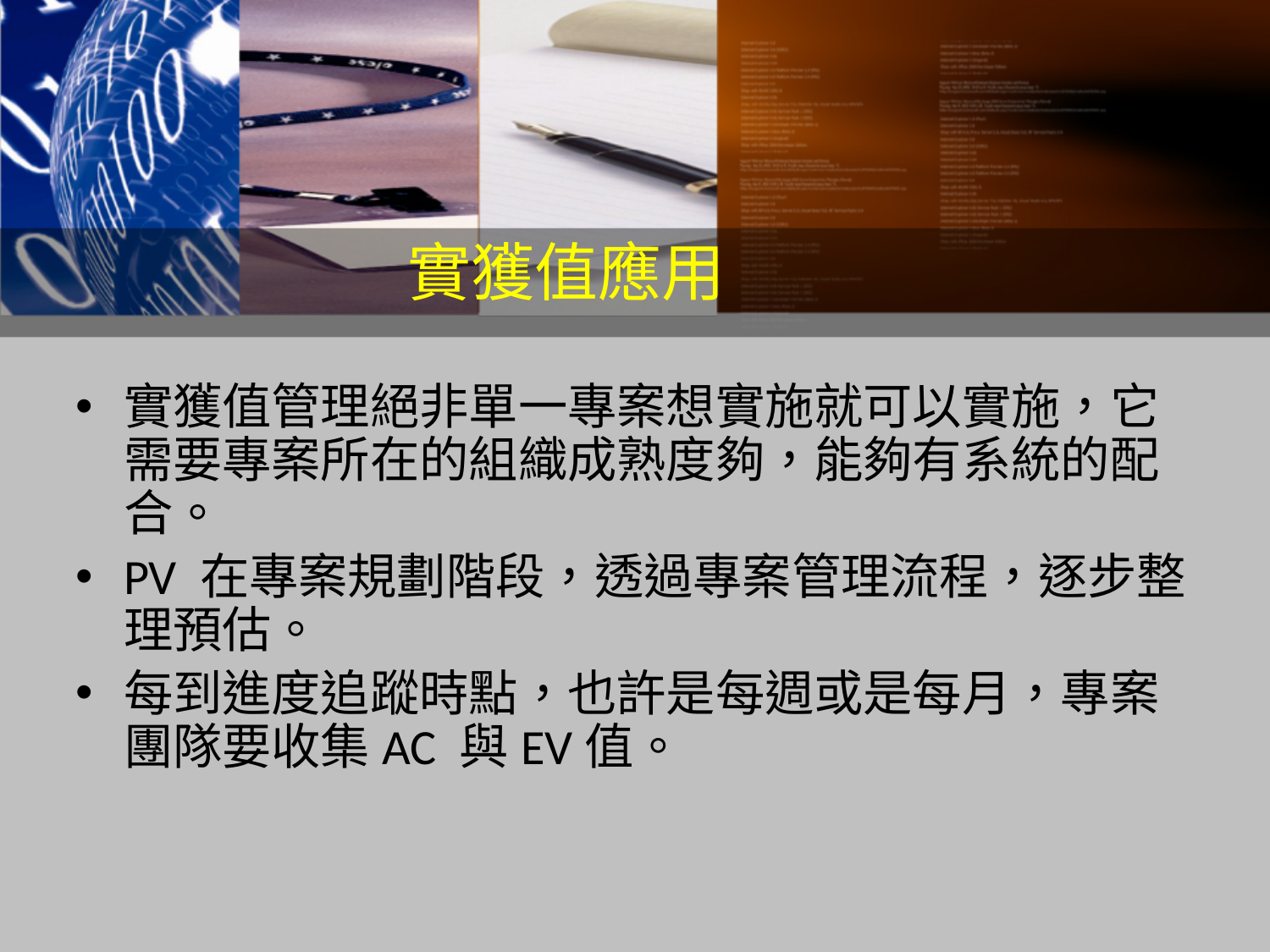

實獲值應用
實獲值管理絕非單一專案想實施就可以實施，它需要專案所在的組織成熟度夠，能夠有系統的配合。
PV 在專案規劃階段，透過專案管理流程，逐步整理預估。
每到進度追蹤時點，也許是每週或是每月，專案團隊要收集AC 與EV值。